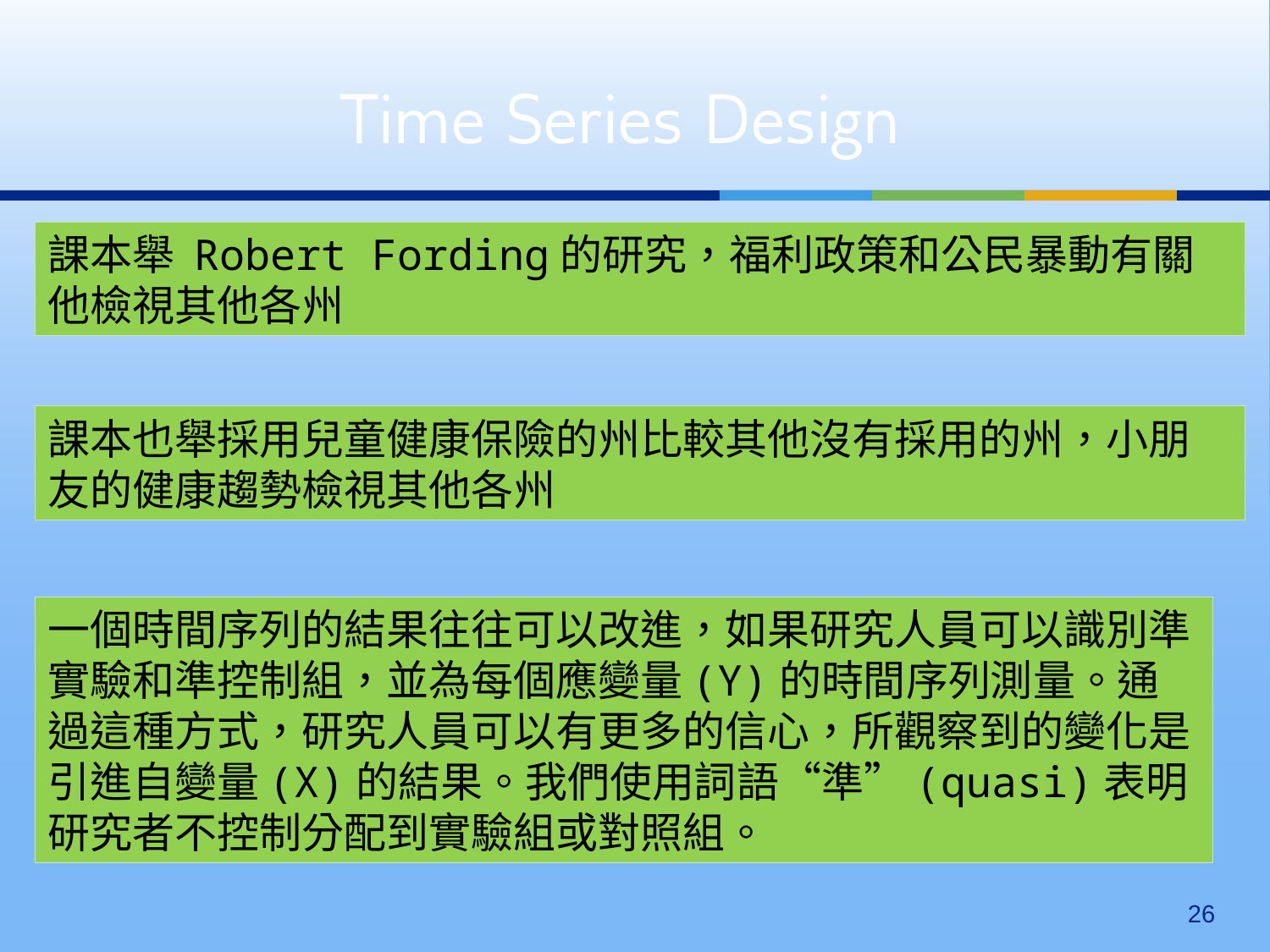

Time Series Design
課本舉 Robert Fording的研究，福利政策和公民暴動有關
他檢視其他各州
課本也舉採用兒童健康保險的州比較其他沒有採用的州，小朋友的健康趨勢檢視其他各州
一個時間序列的結果往往可以改進，如果研究人員可以識別準實驗和準控制組，並為每個應變量(Y)的時間序列測量。通過這種方式，研究人員可以有更多的信心，所觀察到的變化是引進自變量(X)的結果。我們使用詞語“準”(quasi)表明研究者不控制分配到實驗組或對照組。
26